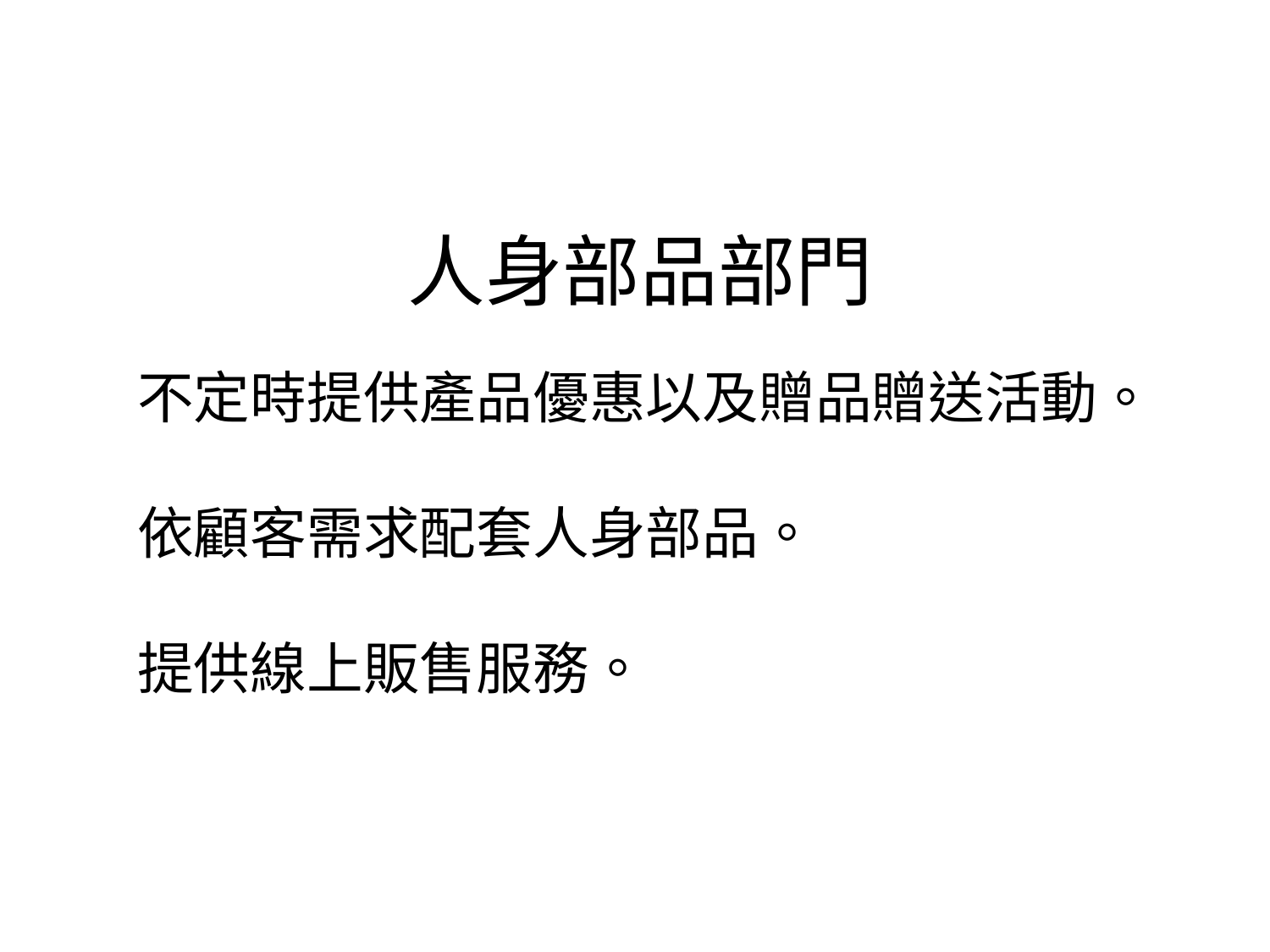

人身部品部門

不定時提供產品優惠以及贈品贈送活動。

依顧客需求配套人身部品。

提供線上販售服務。